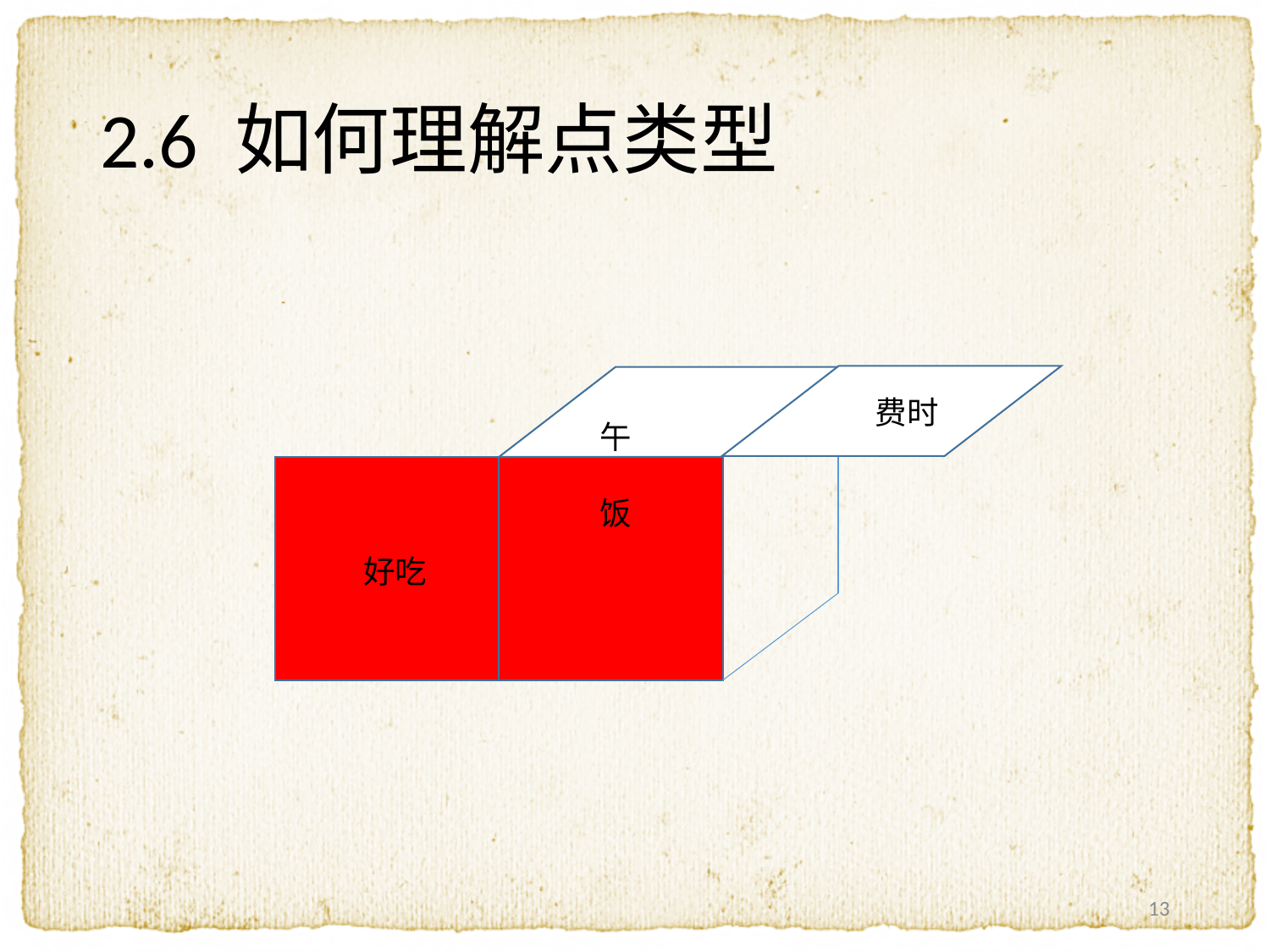

# 2.6 如何理解点类型

费时
午

饭

好吃
13